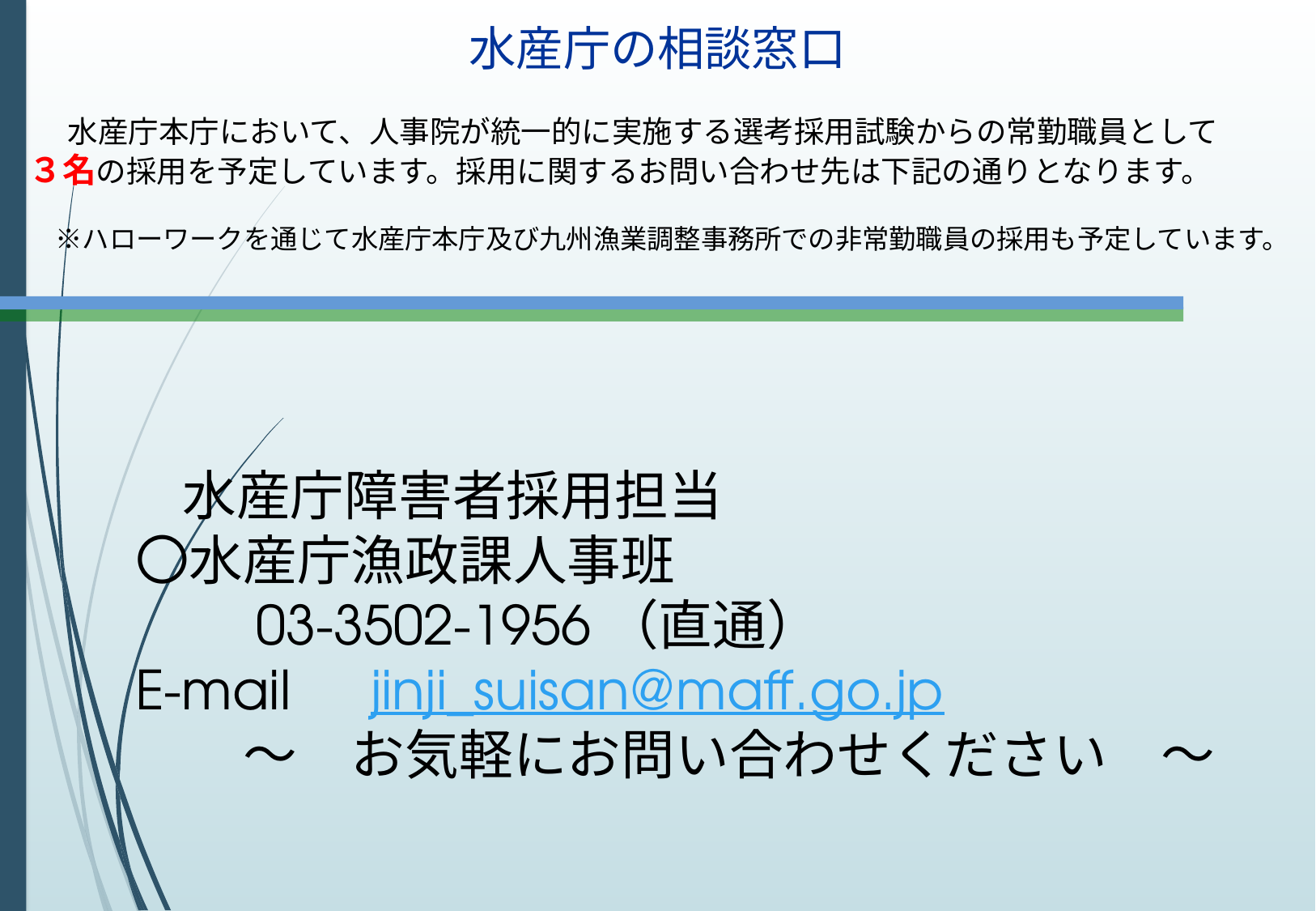

水産庁の相談窓口
 　水産庁本庁において、人事院が統一的に実施する選考採用試験からの常勤職員として
３名の採用を予定しています。採用に関するお問い合わせ先は下記の通りとなります。

　※ハローワークを通じて水産庁本庁及び九州漁業調整事務所での非常勤職員の採用も予定しています。

　水産庁障害者採用担当
〇水産庁漁政課人事班
　　03-3502-1956（直通）
E-mail　jinji_suisan@maff.go.jp
　　～　お気軽にお問い合わせください　～